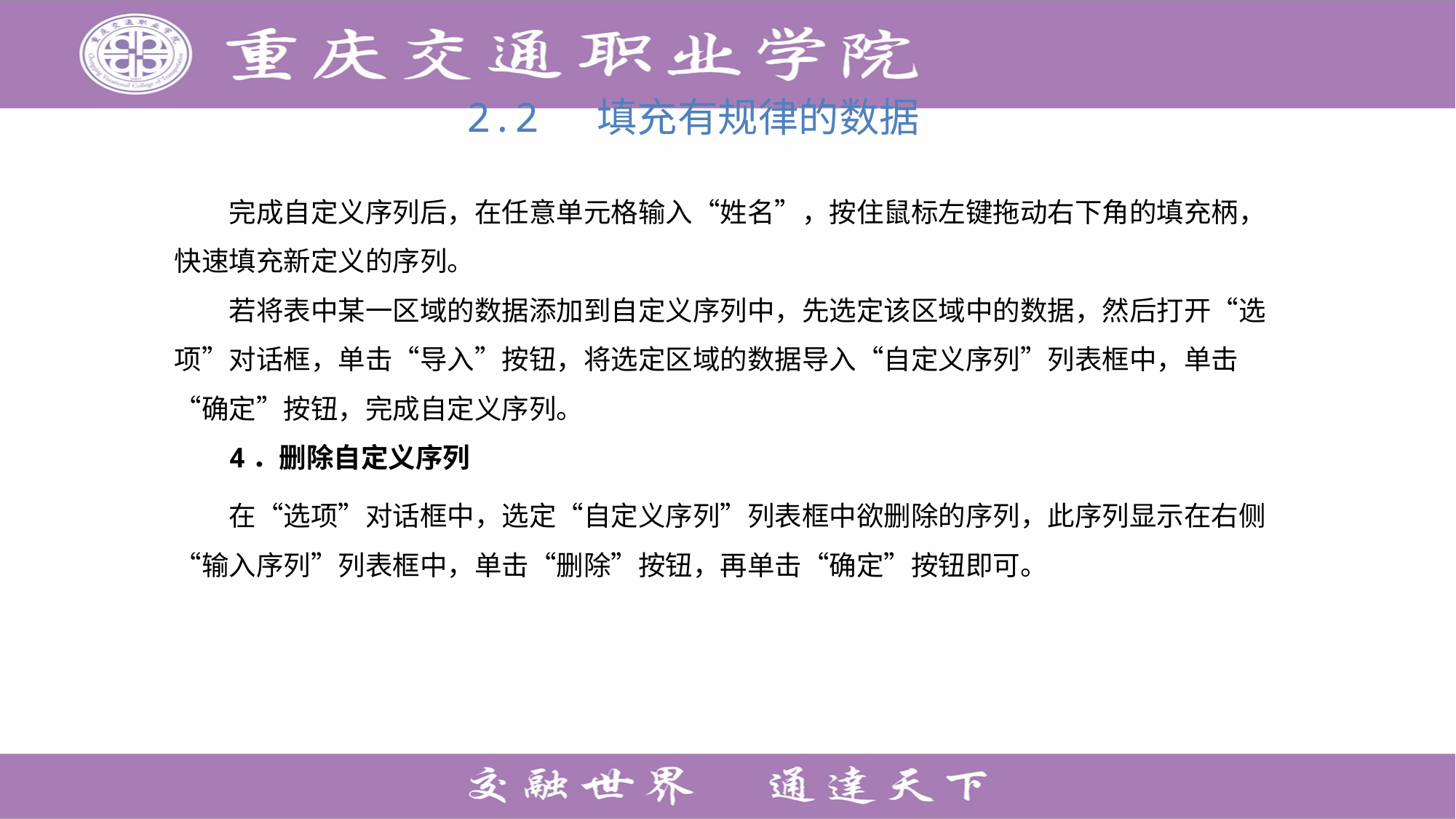

# 2.2  填充有规律的数据
完成自定义序列后，在任意单元格输入“姓名”，按住鼠标左键拖动右下角的填充柄，快速填充新定义的序列。
若将表中某一区域的数据添加到自定义序列中，先选定该区域中的数据，然后打开“选项”对话框，单击“导入”按钮，将选定区域的数据导入“自定义序列”列表框中，单击“确定”按钮，完成自定义序列。
4．删除自定义序列
在“选项”对话框中，选定“自定义序列”列表框中欲删除的序列，此序列显示在右侧“输入序列”列表框中，单击“删除”按钮，再单击“确定”按钮即可。